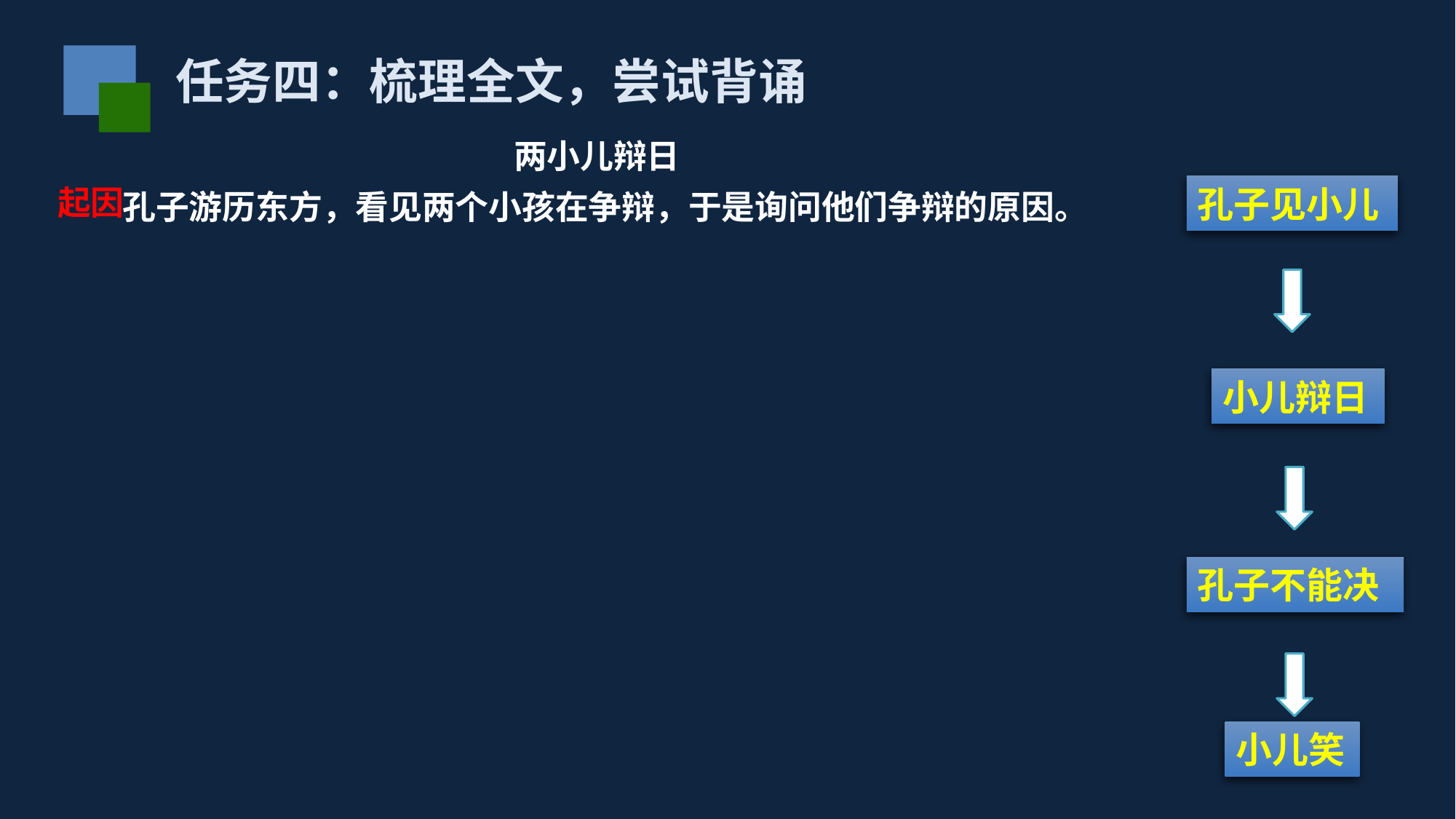

任务四：梳理全文，尝试背诵
两小儿辩日
    孔子游历东方，看见两个小孩在争辩，于是询问他们争辩的原因。

孔子见小儿
起因

小儿辩日

孔子不能决

小儿笑